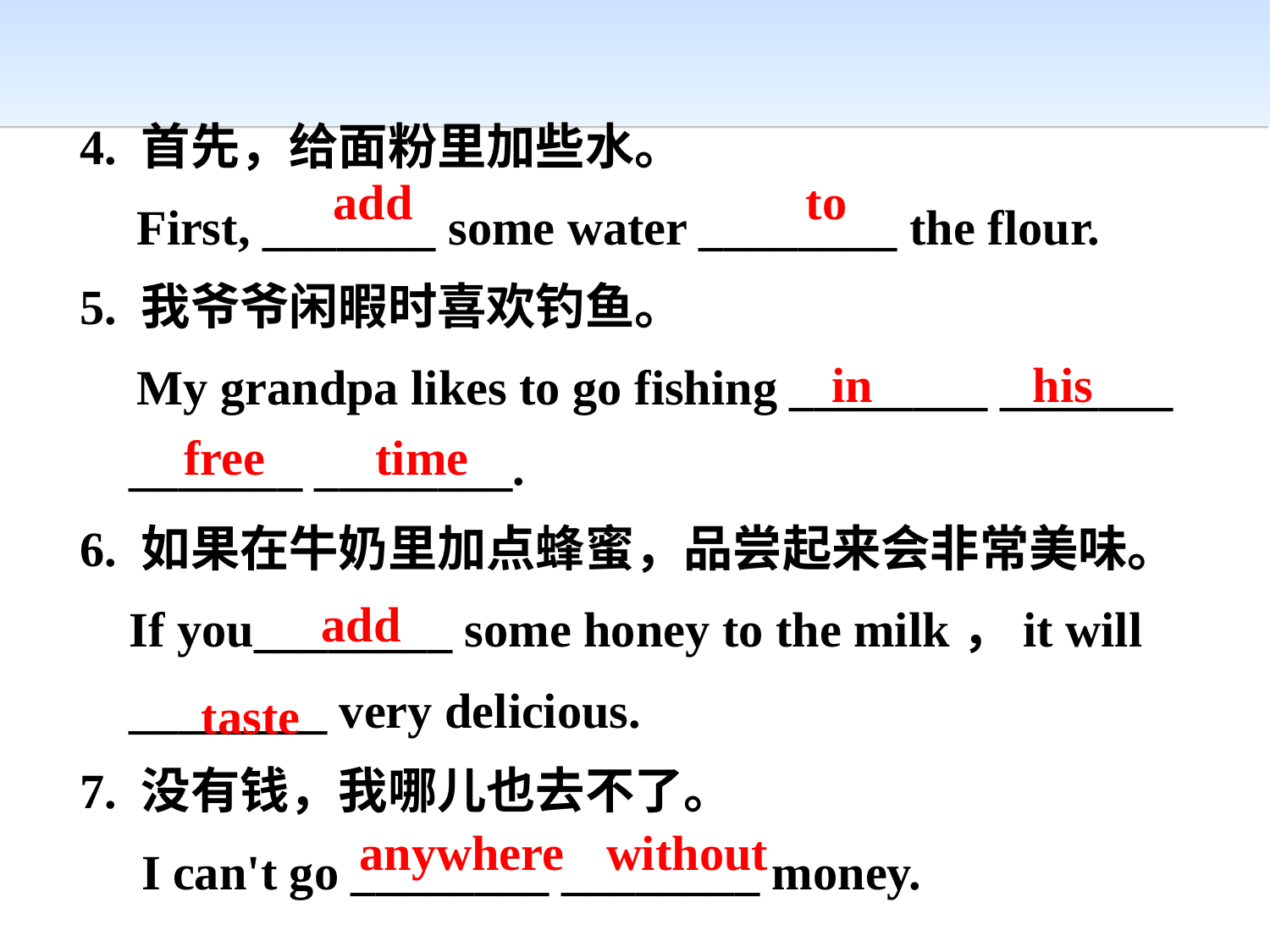

4. 首先，给面粉里加些水。
    First, _______ some water ________ the flour.
5. 我爷爷闲暇时喜欢钓鱼。
    My grandpa likes to go fishing ________ _______
    _______ ________.
6. 如果在牛奶里加点蜂蜜，品尝起来会非常美味。
    If you________ some honey to the milk，it will
    ________ very delicious.
7. 没有钱，我哪儿也去不了。
     I can't go ________ ________ money.
   add                                to
in             his
 free         time
 add
 taste
anywhere
 without